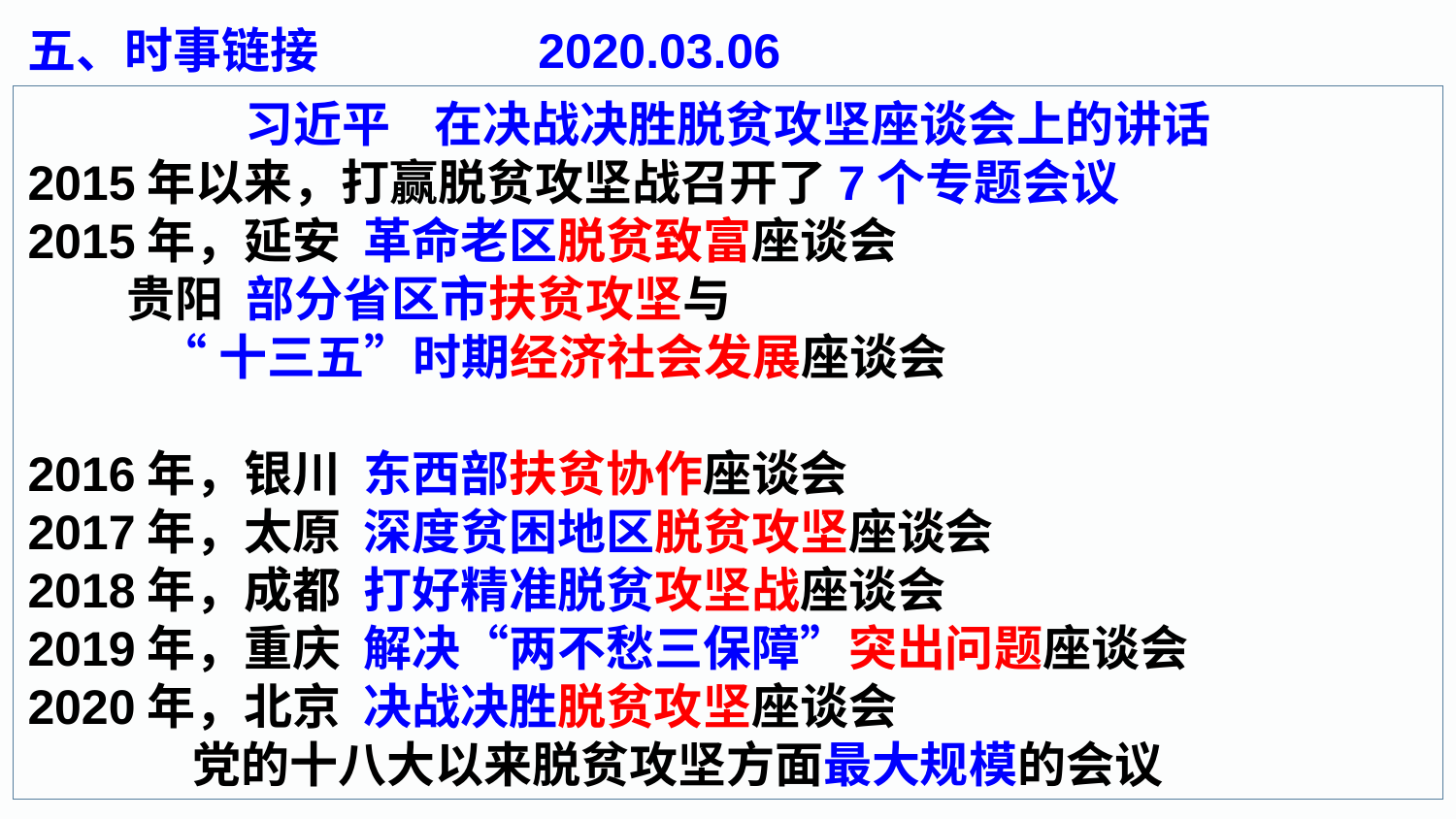

五、时事链接                   2020.03.06
习近平    在决战决胜脱贫攻坚座谈会上的讲话
2015年以来，打赢脱贫攻坚战召开了7个专题会议
2015年，延安  革命老区脱贫致富座谈会
        贵阳  部分省区市扶贫攻坚与
            “十三五”时期经济社会发展座谈会

2016年，银川  东西部扶贫协作座谈会
2017年，太原  深度贫困地区脱贫攻坚座谈会
2018年，成都  打好精准脱贫攻坚战座谈会
2019年，重庆  解决“两不愁三保障”突出问题座谈会
2020年，北京  决战决胜脱贫攻坚座谈会
              党的十八大以来脱贫攻坚方面最大规模的会议